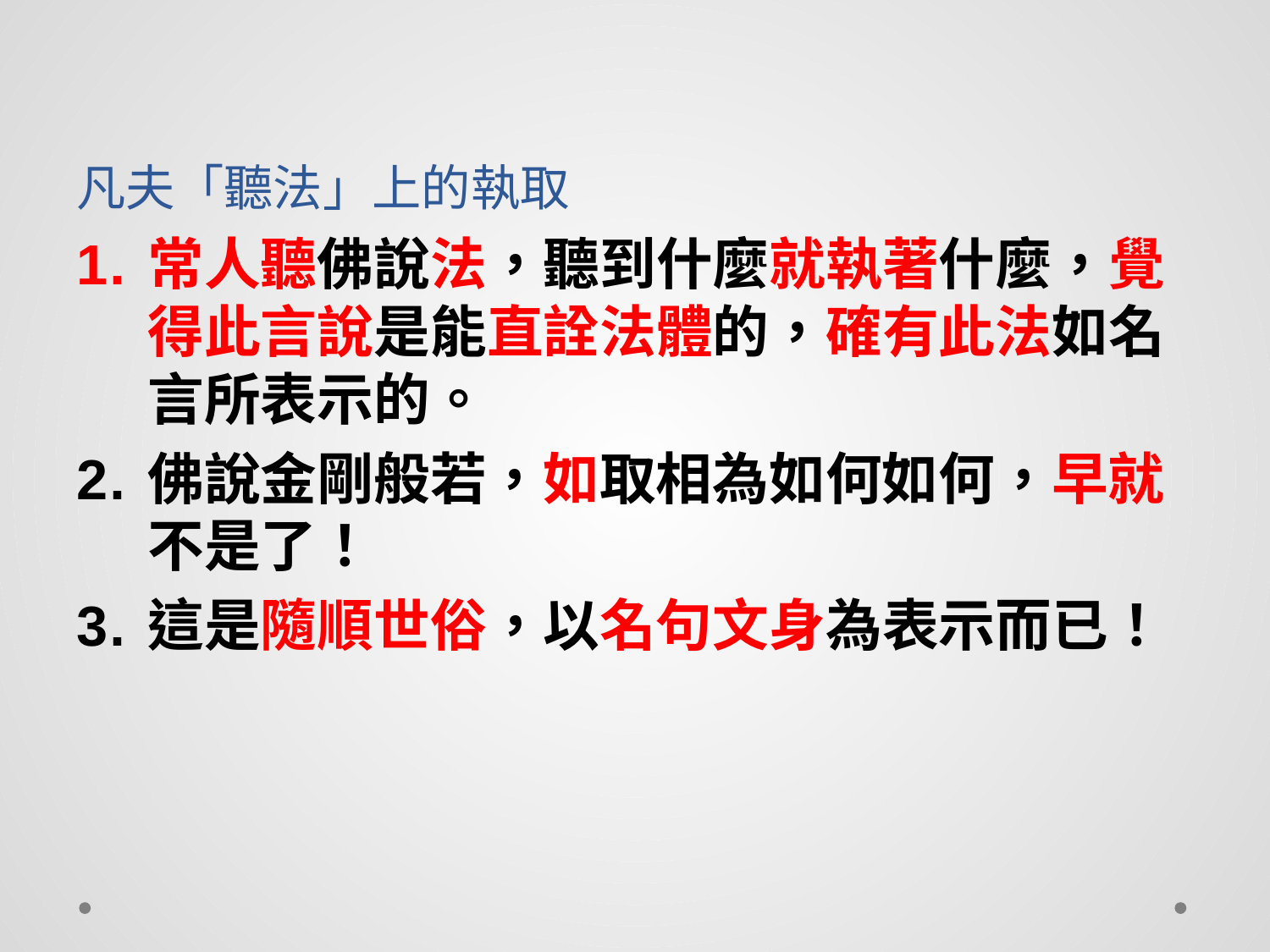

# 凡夫「聽法」上的執取
常人聽佛說法，聽到什麼就執著什麼，覺得此言說是能直詮法體的，確有此法如名言所表示的。
佛說金剛般若，如取相為如何如何，早就不是了！
這是隨順世俗，以名句文身為表示而已！